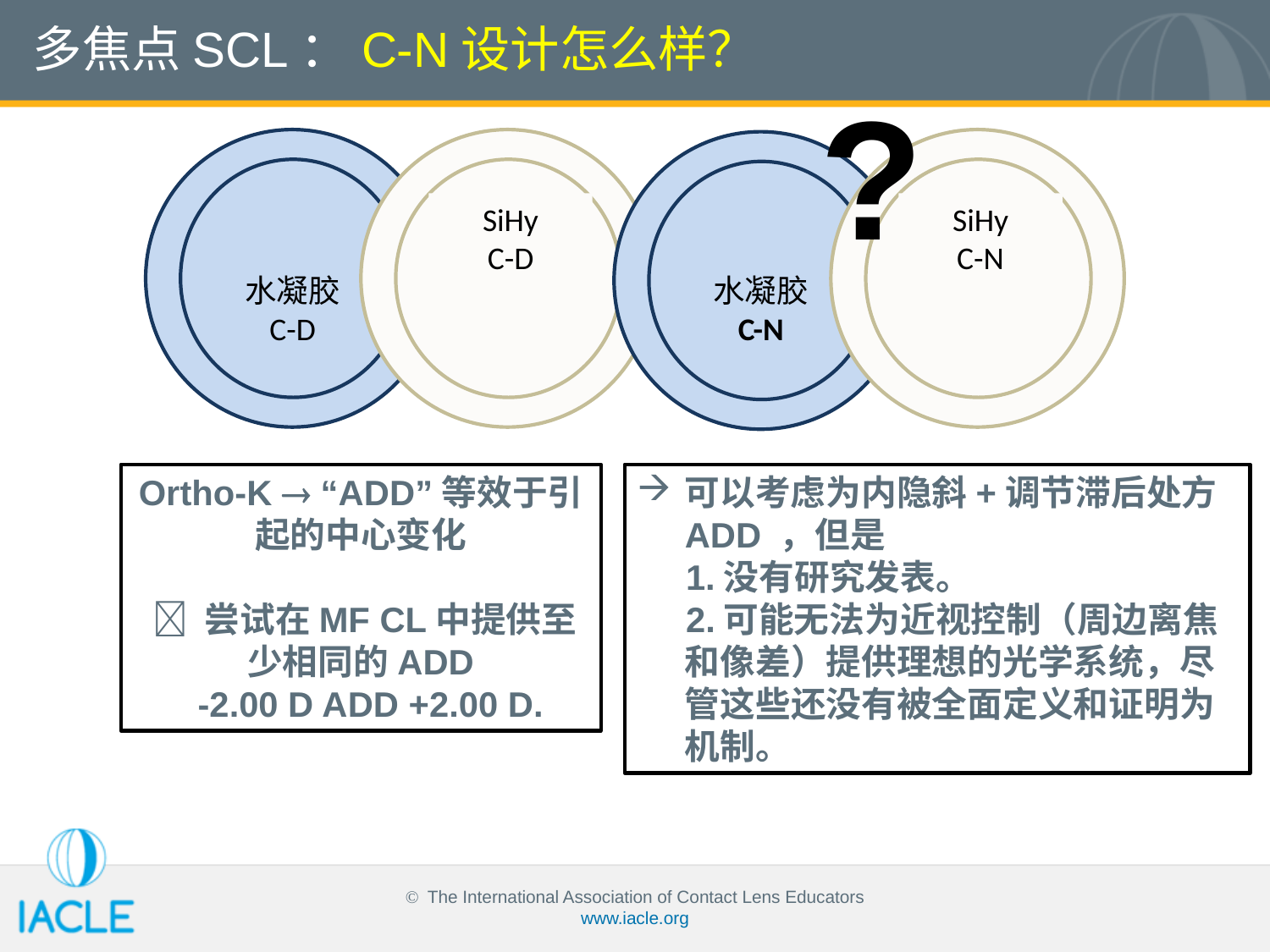

多焦点SCL：C-N设计怎么样？
?

SiHy
C-D
SiHy
C-N
水凝胶
C-D
水凝胶
C-N
Ortho-K → “ADD”等效于引起的中心变化

 → 尝试在MF CL中提供至少相同的ADD
  -2.00 D ADD +2.00 D.
可以考虑为内隐斜+调节滞后处方ADD ，但是
     1.没有研究发表。
     2.可能无法为近视控制（周边离焦和像差）提供理想的光学系统，尽管这些还没有被全面定义和证明为机制。